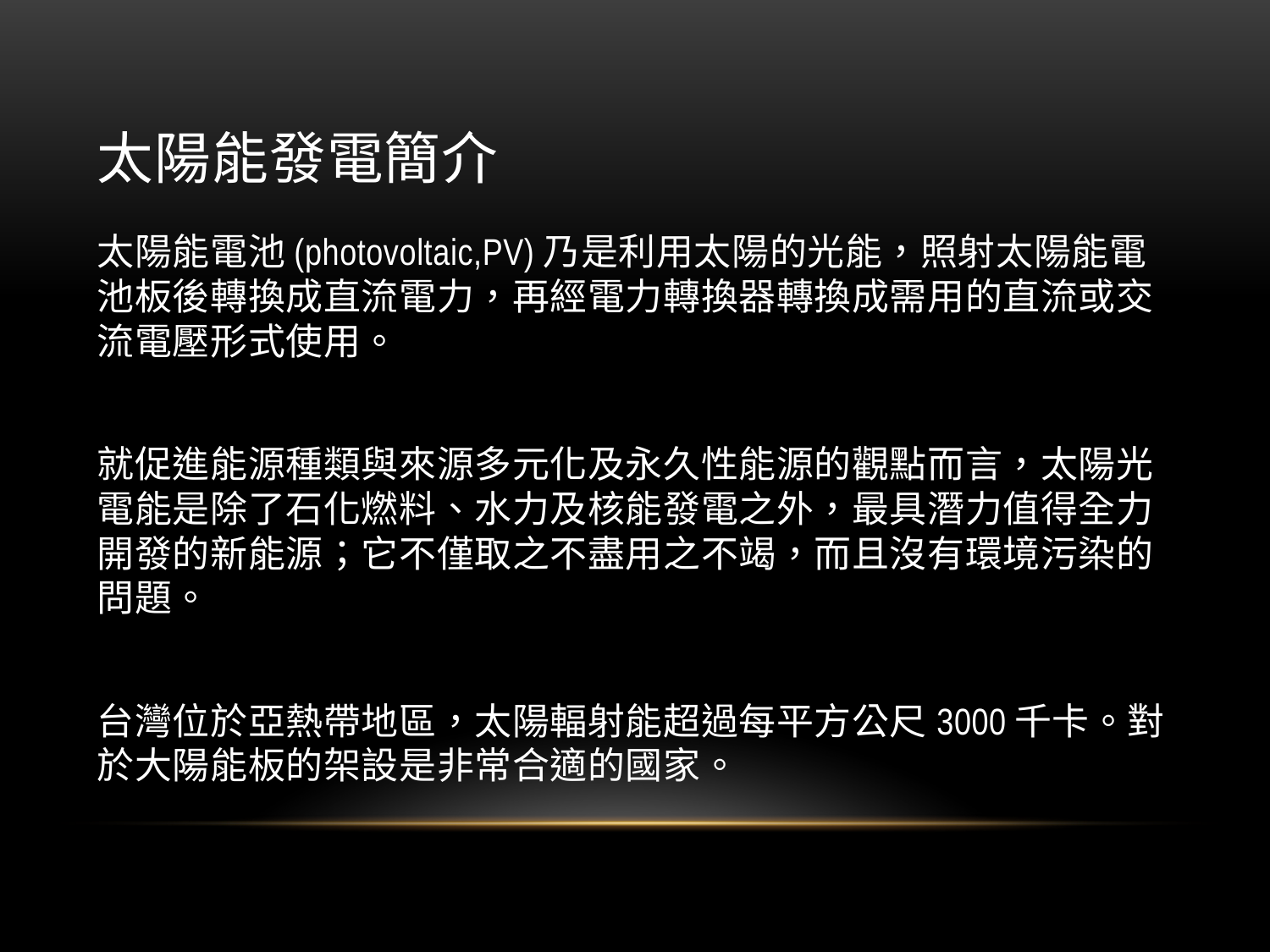

# 太陽能發電簡介
太陽能電池(photovoltaic,PV)乃是利用太陽的光能，照射太陽能電池板後轉換成直流電力，再經電力轉換器轉換成需用的直流或交流電壓形式使用。

就促進能源種類與來源多元化及永久性能源的觀點而言，太陽光電能是除了石化燃料、水力及核能發電之外，最具潛力值得全力開發的新能源；它不僅取之不盡用之不竭，而且沒有環境污染的問題。

台灣位於亞熱帶地區，太陽輻射能超過每平方公尺3000千卡。對於大陽能板的架設是非常合適的國家。